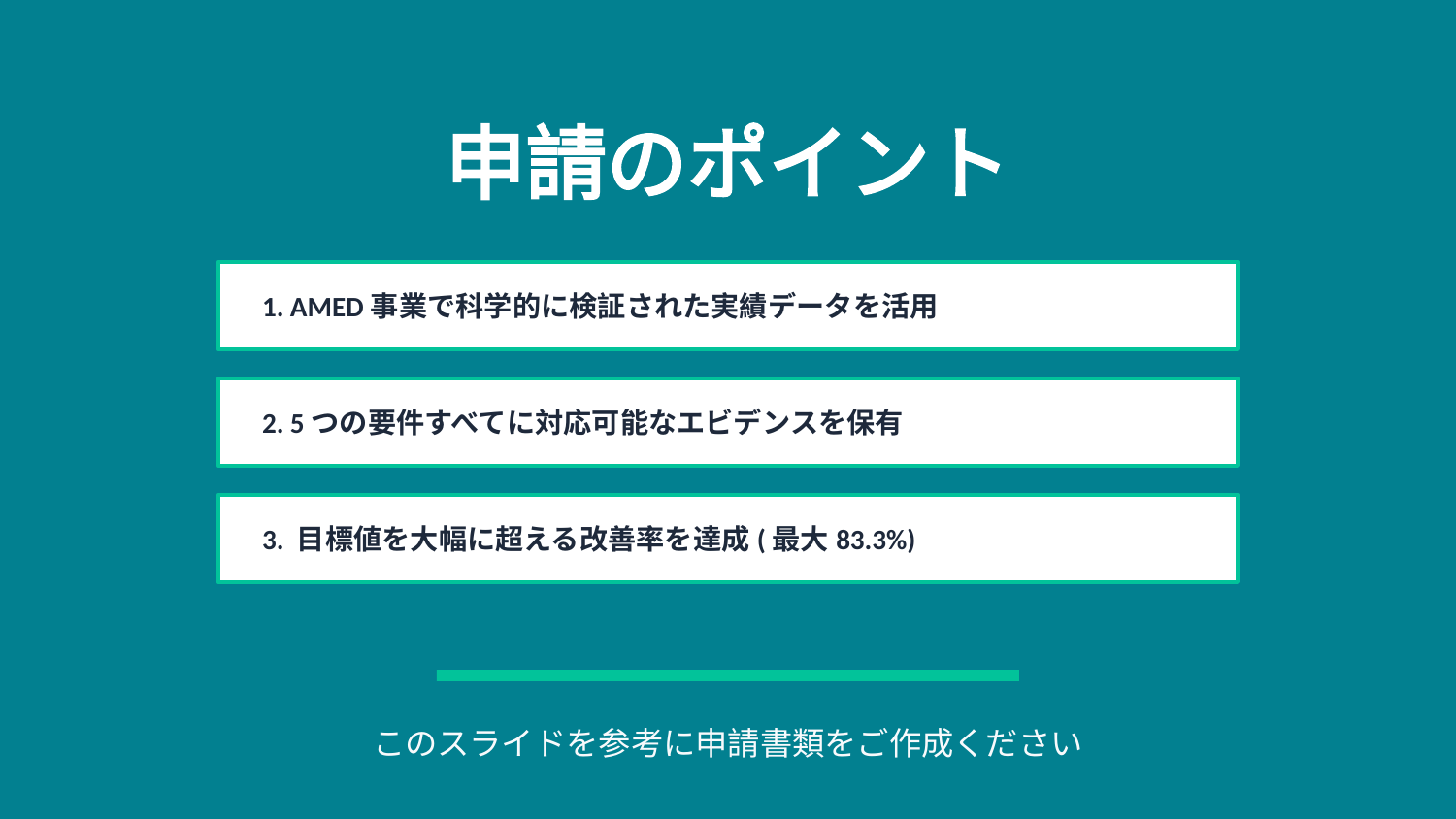

申請のポイント

1. AMED事業で科学的に検証された実績データを活用

2. 5つの要件すべてに対応可能なエビデンスを保有

3. 目標値を大幅に超える改善率を達成(最大83.3%)

このスライドを参考に申請書類をご作成ください